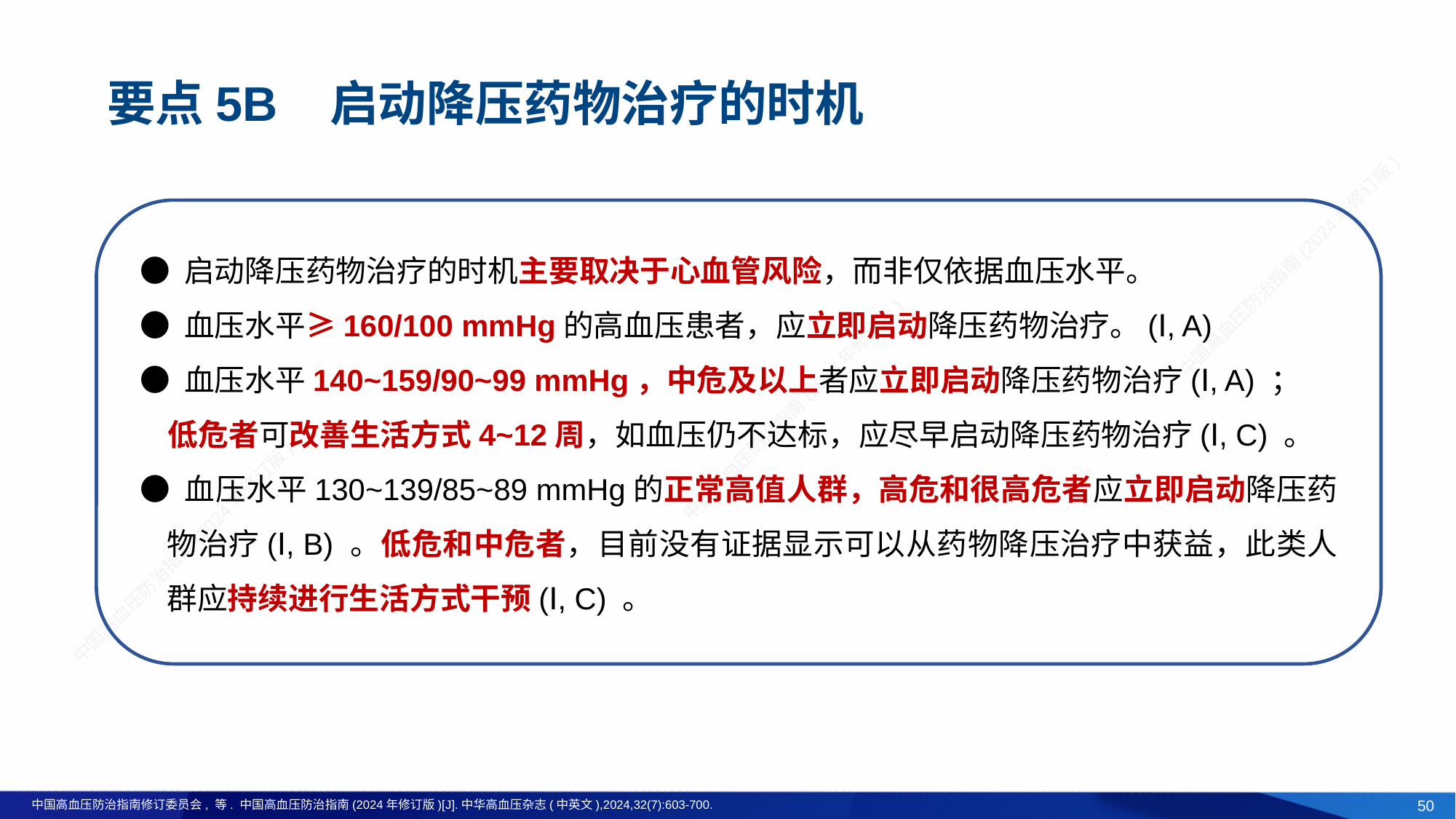

要点5B   启动降压药物治疗的时机

● 启动降压药物治疗的时机主要取决于心血管风险，而非仅依据血压水平。
● 血压水平≥160/100 mmHg的高血压患者，应立即启动降压药物治疗。(Ⅰ, A)
● 血压水平140~159/90~99 mmHg，中危及以上者应立即启动降压药物治疗(Ⅰ, A) ；
   低危者可改善生活方式4~12周，如血压仍不达标，应尽早启动降压药物治疗(Ⅰ, C) 。
● 血压水平130~139/85~89 mmHg的正常高值人群，高危和很高危者应立即启动降压药物治疗(Ⅰ, B) 。低危和中危者，目前没有证据显示可以从药物降压治疗中获益，此类人群应持续进行生活方式干预(Ⅰ, C) 。